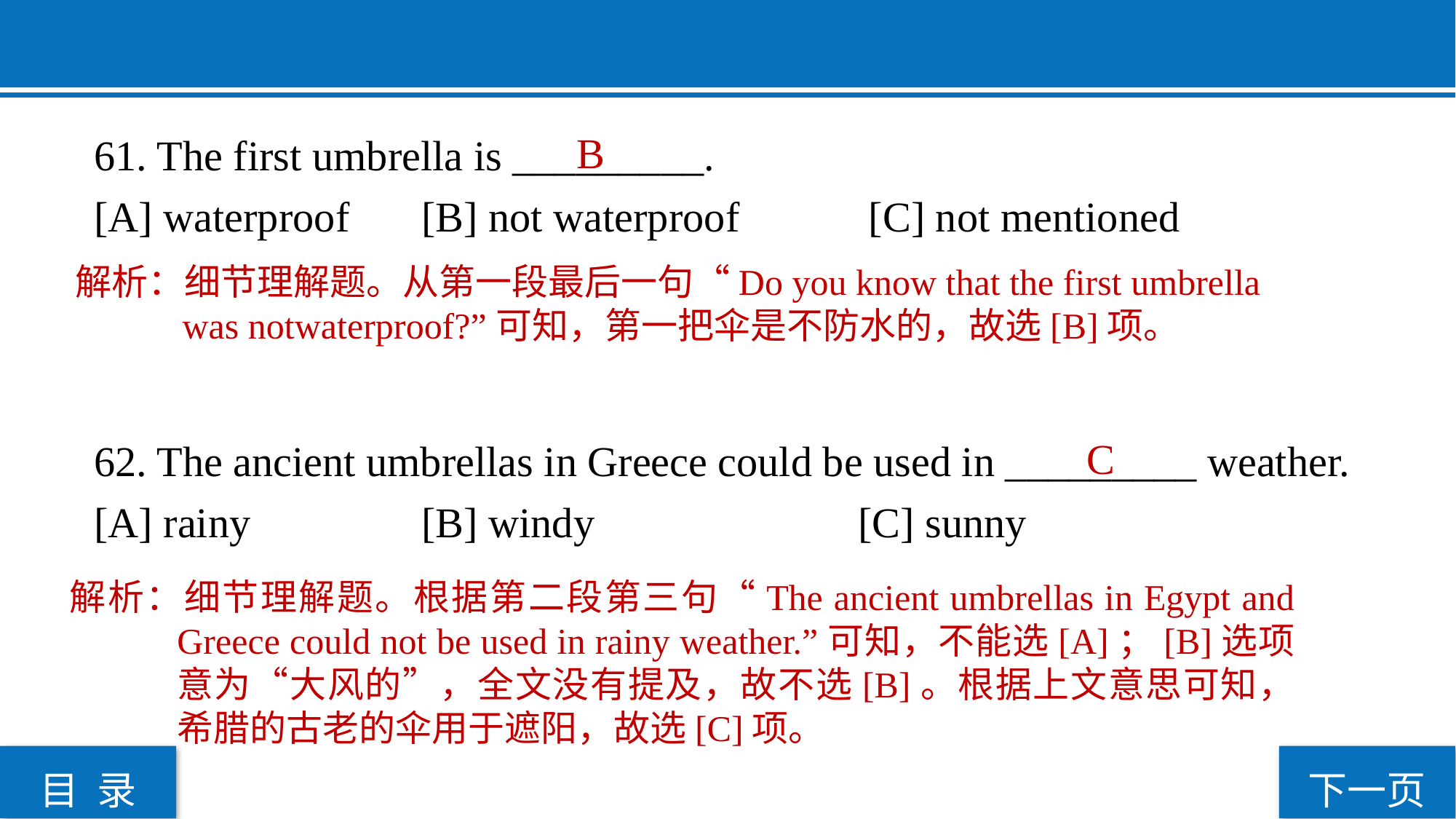

61. The first umbrella is _________.
[A] waterproof 	[B] not waterproof		 [C] not mentioned

62. The ancient umbrellas in Greece could be used in _________ weather.
[A] rainy 		[B] windy 			[C] sunny

 B
解析：细节理解题。从第一段最后一句“Do you know that the first umbrella
was notwaterproof?”可知，第一把伞是不防水的，故选[B]项。
 C
解析：细节理解题。根据第二段第三句“The ancient umbrellas in Egypt and Greece could not be used in rainy weather.”可知，不能选[A]；[B]选项意为“大风的”，全文没有提及，故不选[B]。根据上文意思可知，希腊的古老的伞用于遮阳，故选[C]项。